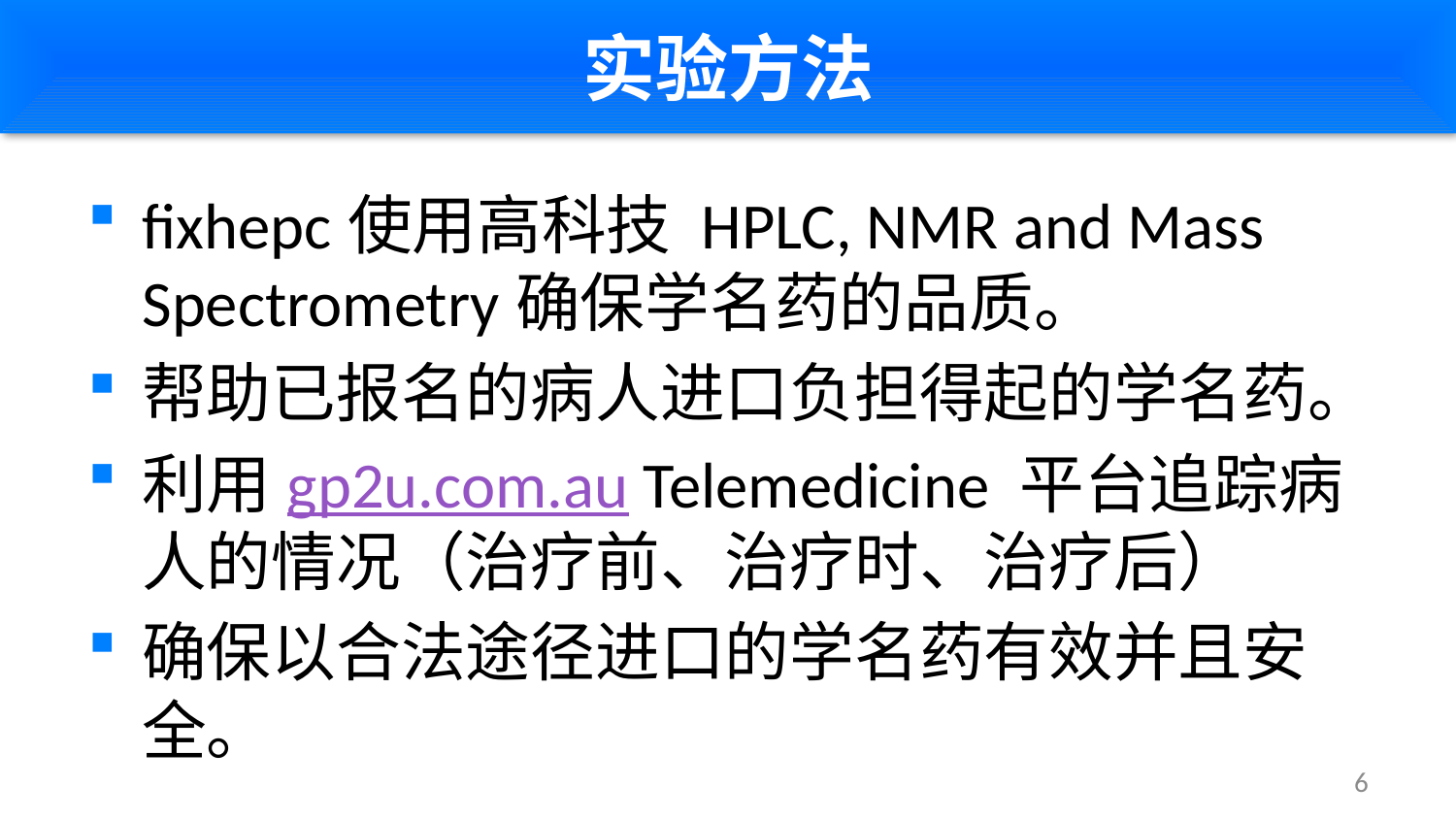

# 实验方法
fixhepc使用高科技 HPLC, NMR and Mass Spectrometry确保学名药的品质。
帮助已报名的病人进口负担得起的学名药。
利用gp2u.com.au Telemedicine 平台追踪病人的情况（治疗前、治疗时、治疗后）
确保以合法途径进口的学名药有效并且安全。

6